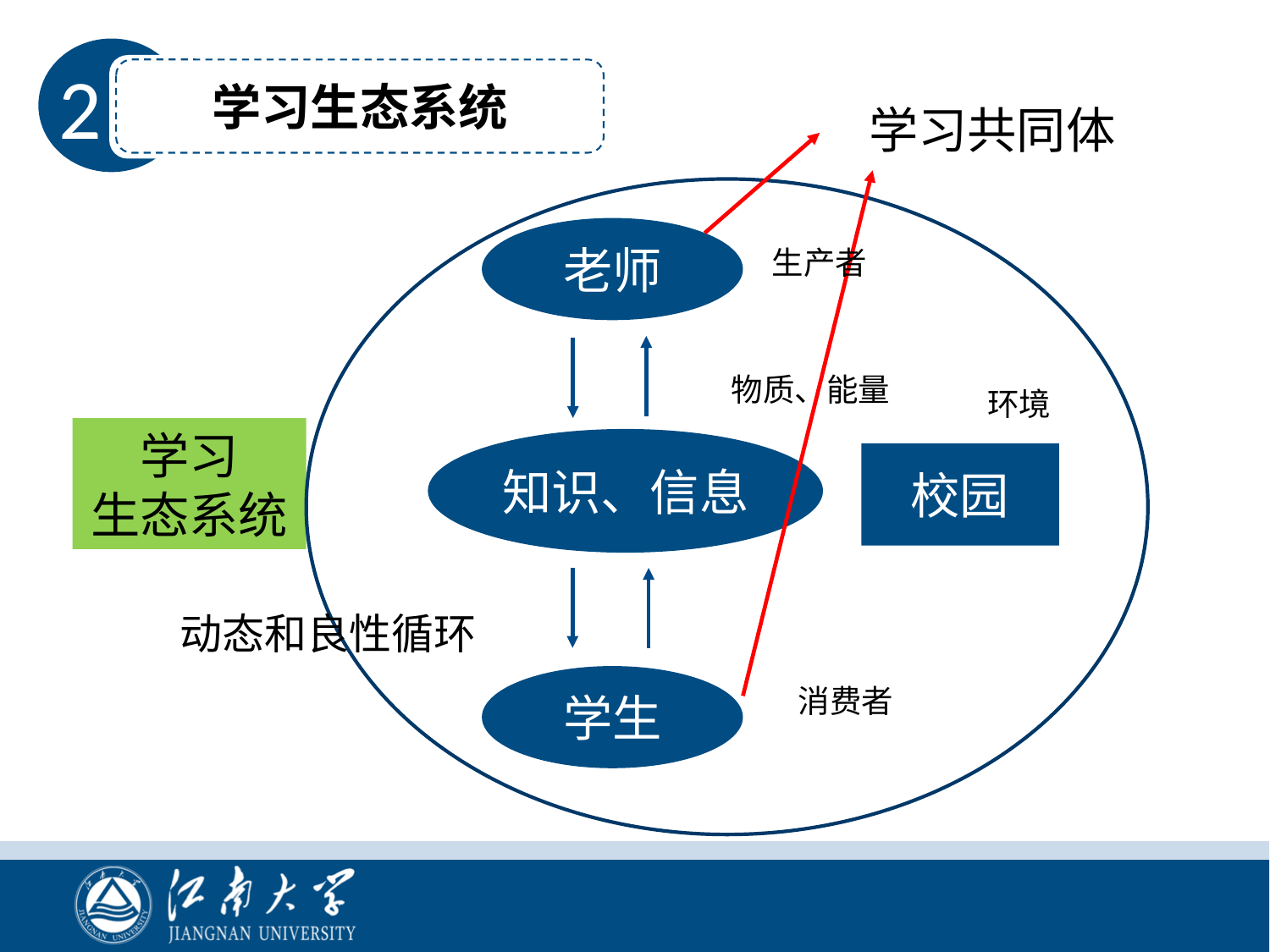

学习生态系统
2
学习共同体

老师
生产者
物质、能量
环境
学习
生态系统
知识、信息
校园
动态和良性循环
学生
消费者